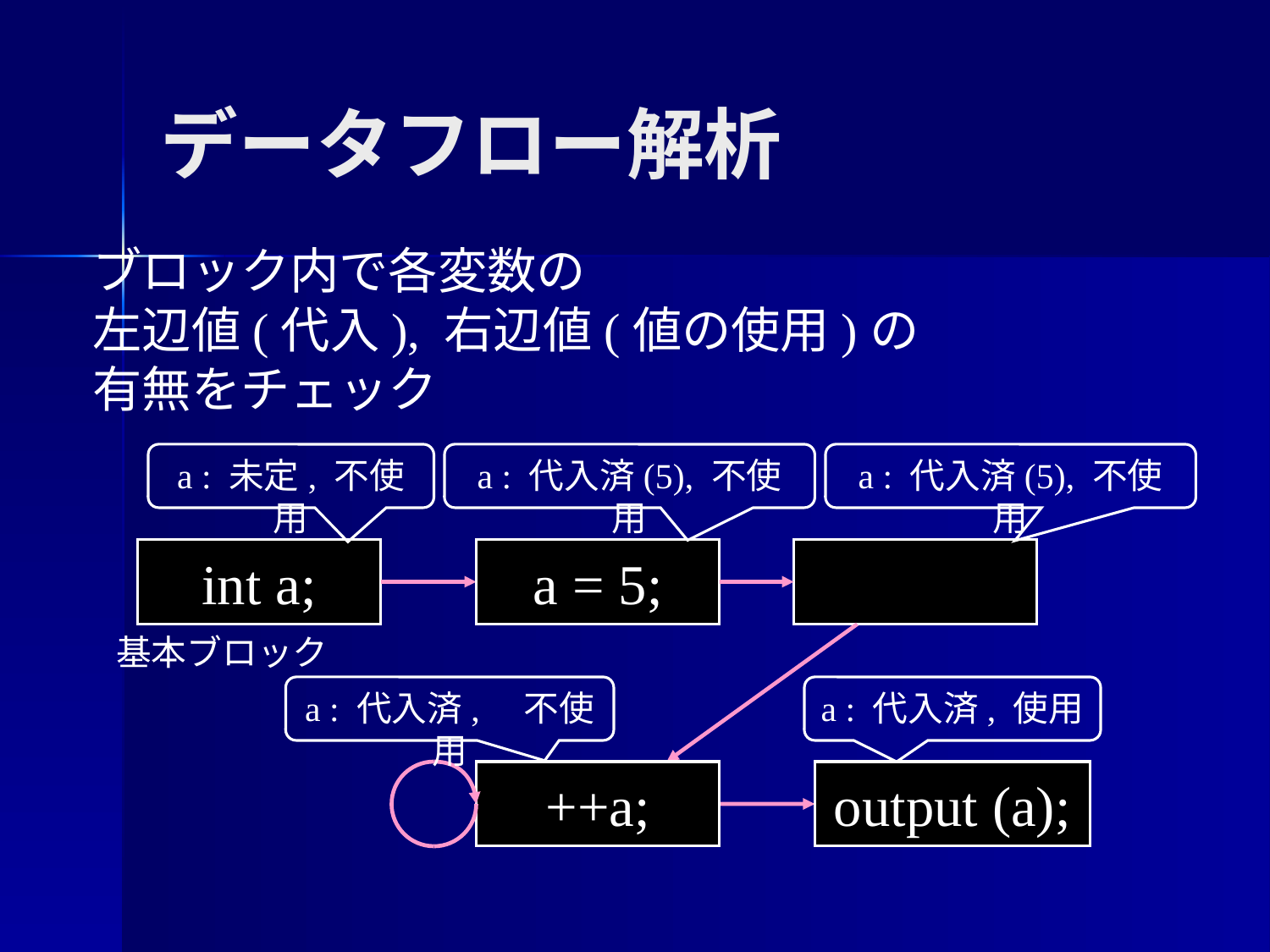

データフロー解析
ブロック内で各変数の
左辺値(代入), 右辺値(値の使用)の
有無をチェック
a : 未定, 不使用
a : 代入済(5), 不使用
a : 代入済(5), 不使用
int a;
a = 5;

基本ブロック

a : 代入済,　不使用
a : 代入済, 使用

++a;
output (a);